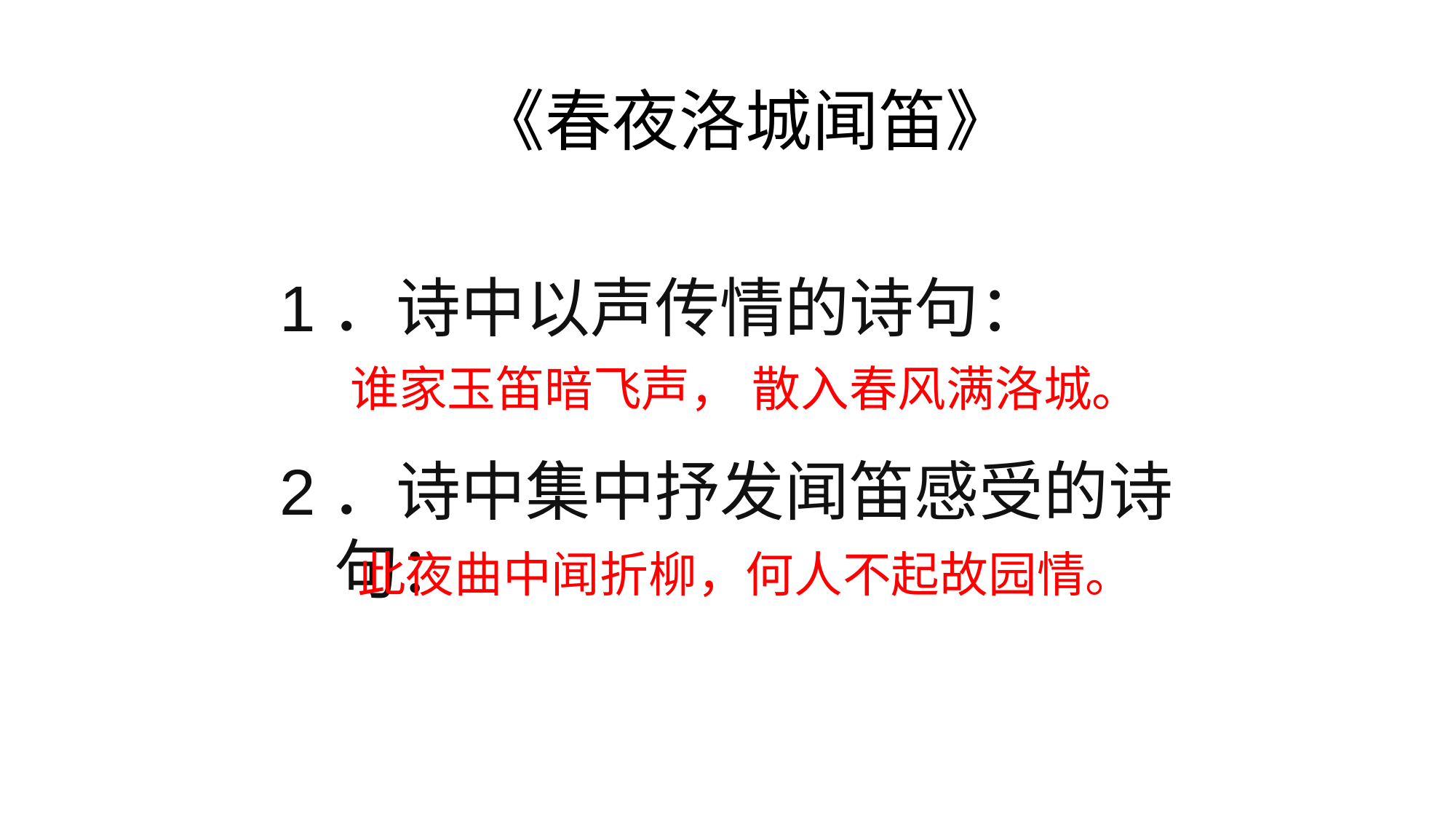

# 《春夜洛城闻笛》
1．诗中以声传情的诗句：

2．诗中集中抒发闻笛感受的诗句：
谁家玉笛暗飞声， 散入春风满洛城。
此夜曲中闻折柳，何人不起故园情。